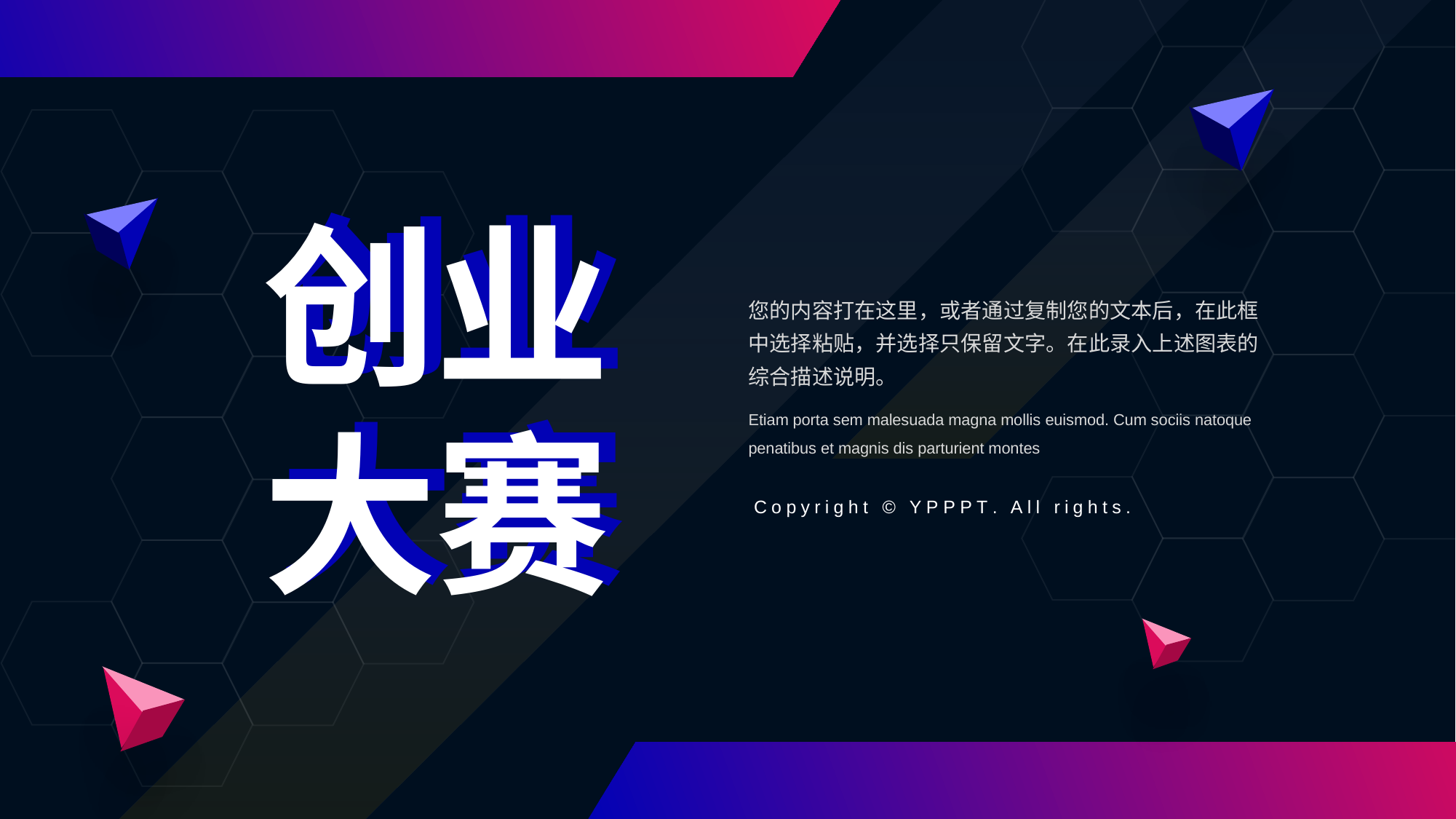

创业
大赛
创业
大赛

您的内容打在这里，或者通过复制您的文本后，在此框中选择粘贴，并选择只保留文字。在此录入上述图表的综合描述说明。
Etiam porta sem malesuada magna mollis euismod. Cum sociis natoque penatibus et magnis dis parturient montes
Copyright © YPPPT. All rights.